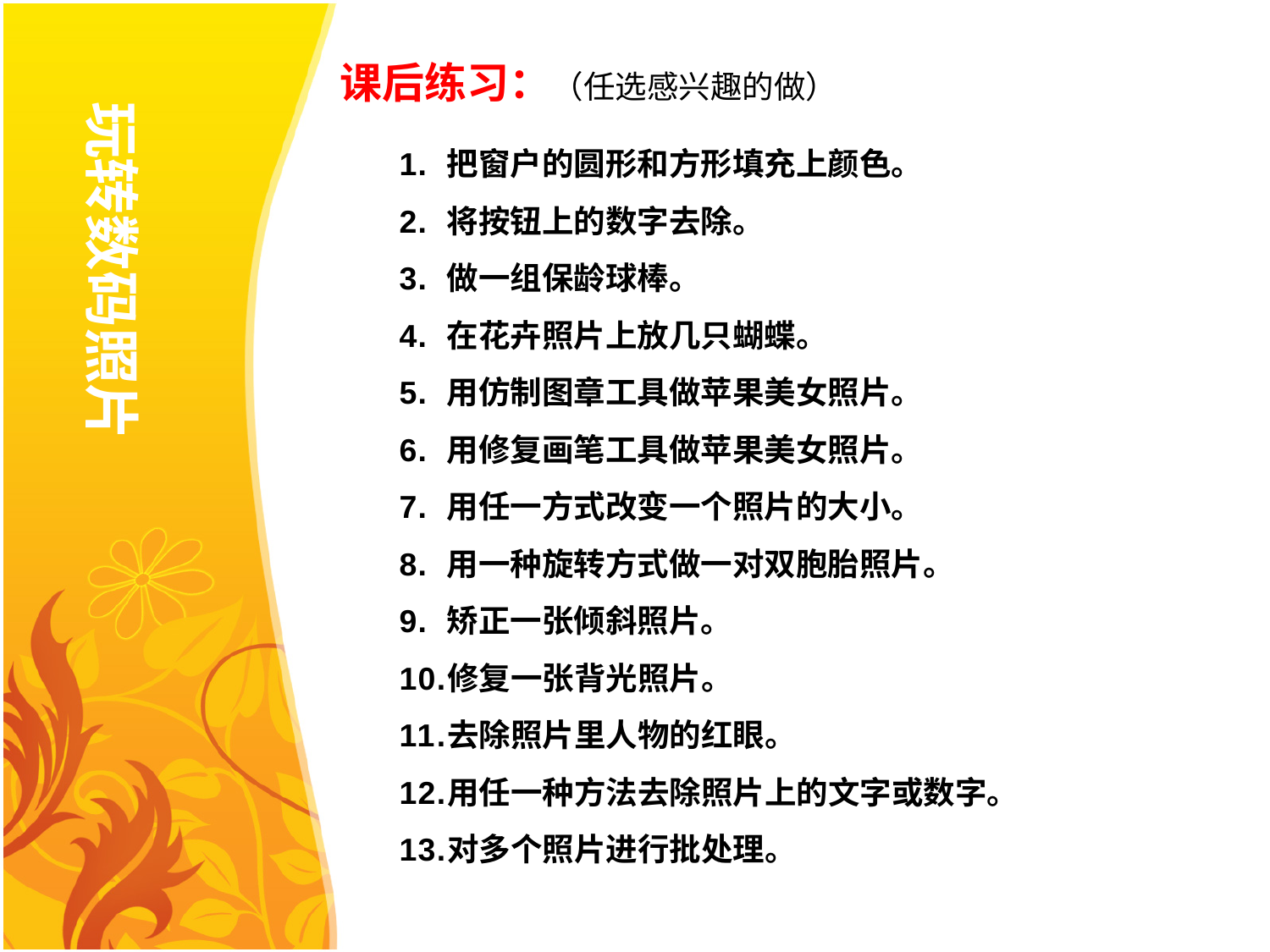

课后练习：（任选感兴趣的做）
玩转数码照片
把窗户的圆形和方形填充上颜色。
将按钮上的数字去除。
做一组保龄球棒。
在花卉照片上放几只蝴蝶。
用仿制图章工具做苹果美女照片。
用修复画笔工具做苹果美女照片。
用任一方式改变一个照片的大小。
用一种旋转方式做一对双胞胎照片。
矫正一张倾斜照片。
修复一张背光照片。
去除照片里人物的红眼。
用任一种方法去除照片上的文字或数字。
对多个照片进行批处理。